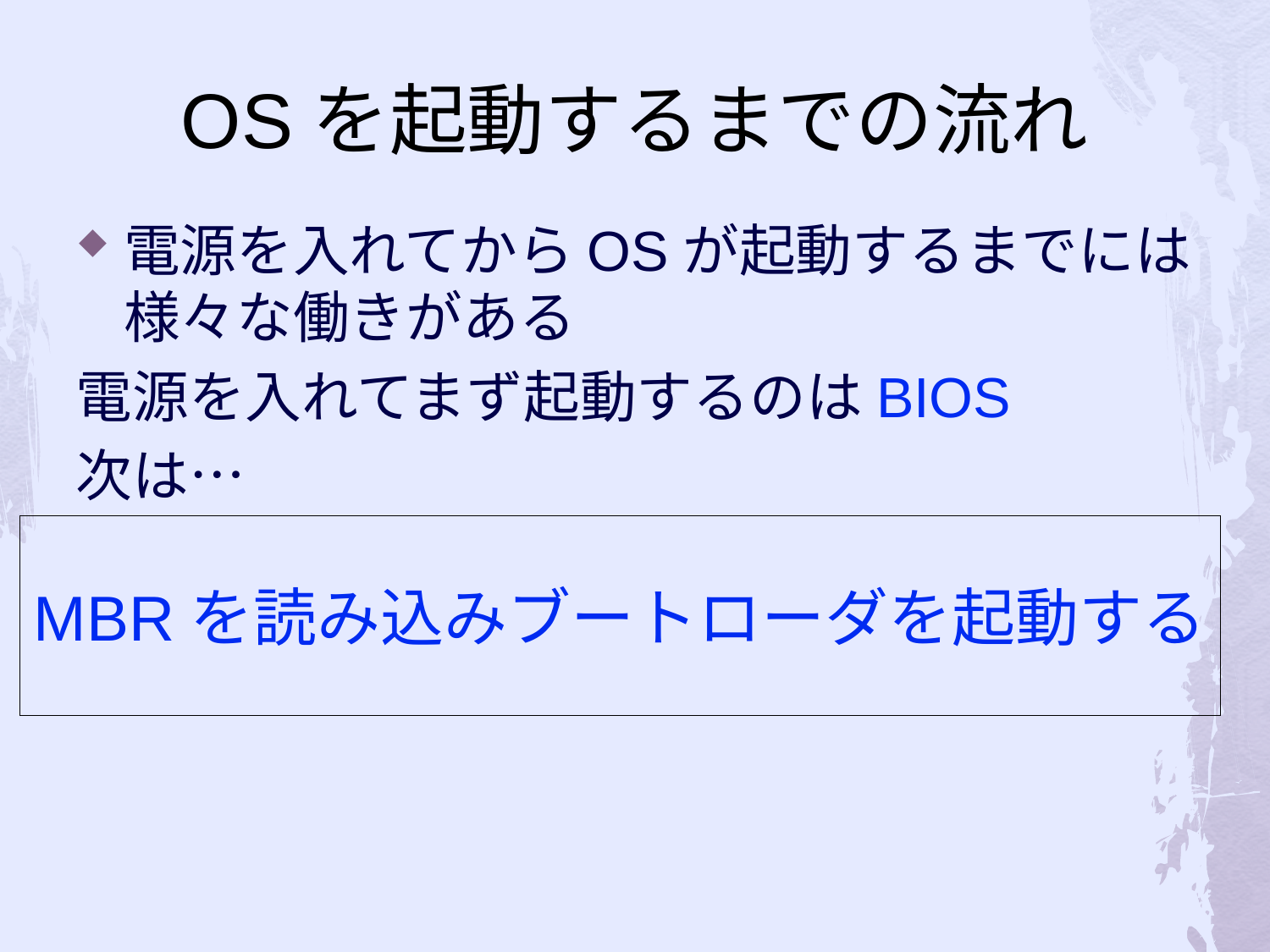

# OSを起動するまでの流れ
電源を入れてからOSが起動するまでには様々な働きがある
電源を入れてまず起動するのはBIOS
次は…

MBRを読み込みブートローダを起動する